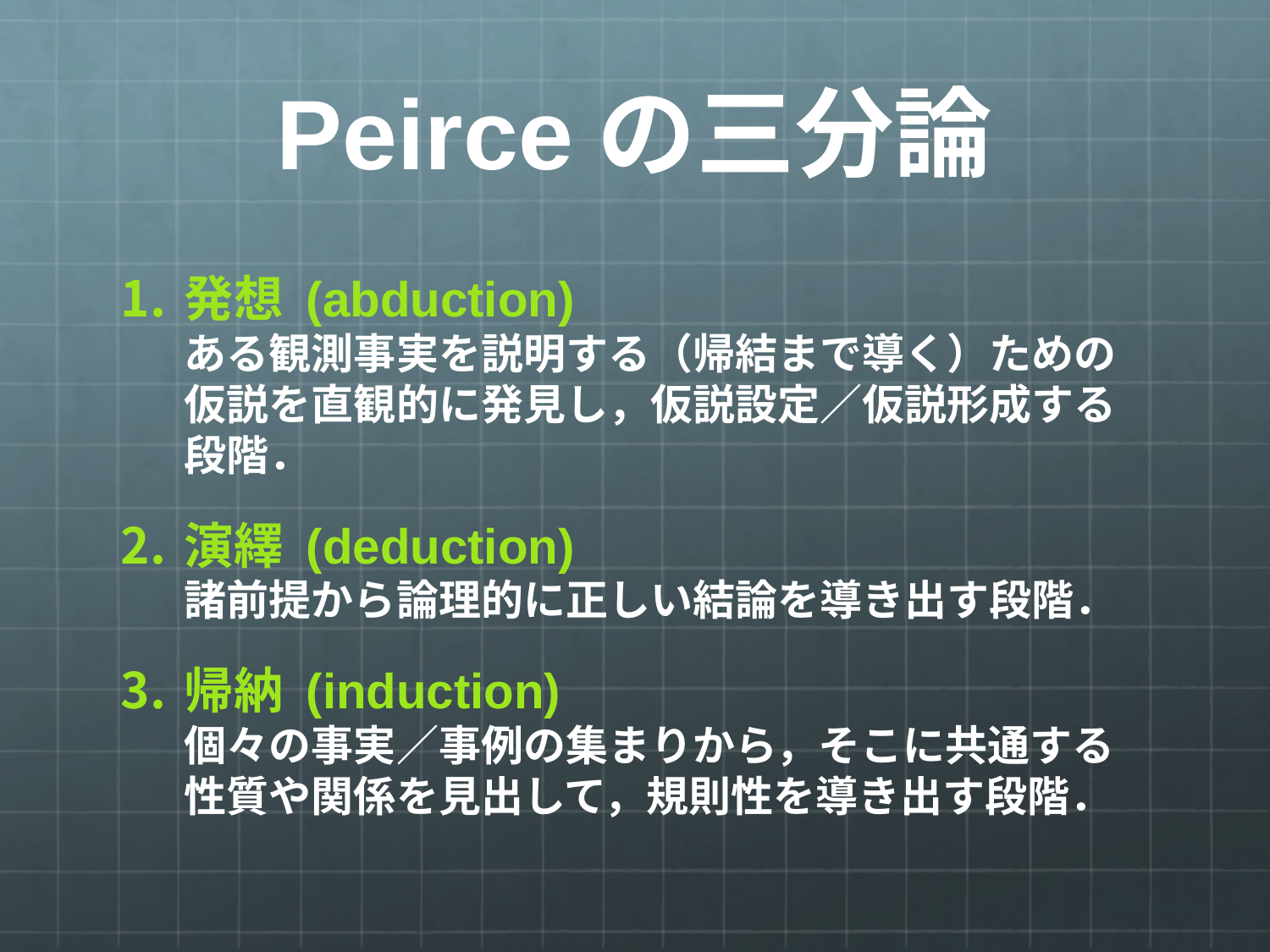

# Peirceの三分論
発想 (abduction)
ある観測事実を説明する（帰結まで導く）ための仮説を直観的に発見し，仮説設定／仮説形成する段階．
演繹 (deduction)
諸前提から論理的に正しい結論を導き出す段階．
帰納 (induction)
個々の事実／事例の集まりから，そこに共通する性質や関係を見出して，規則性を導き出す段階．